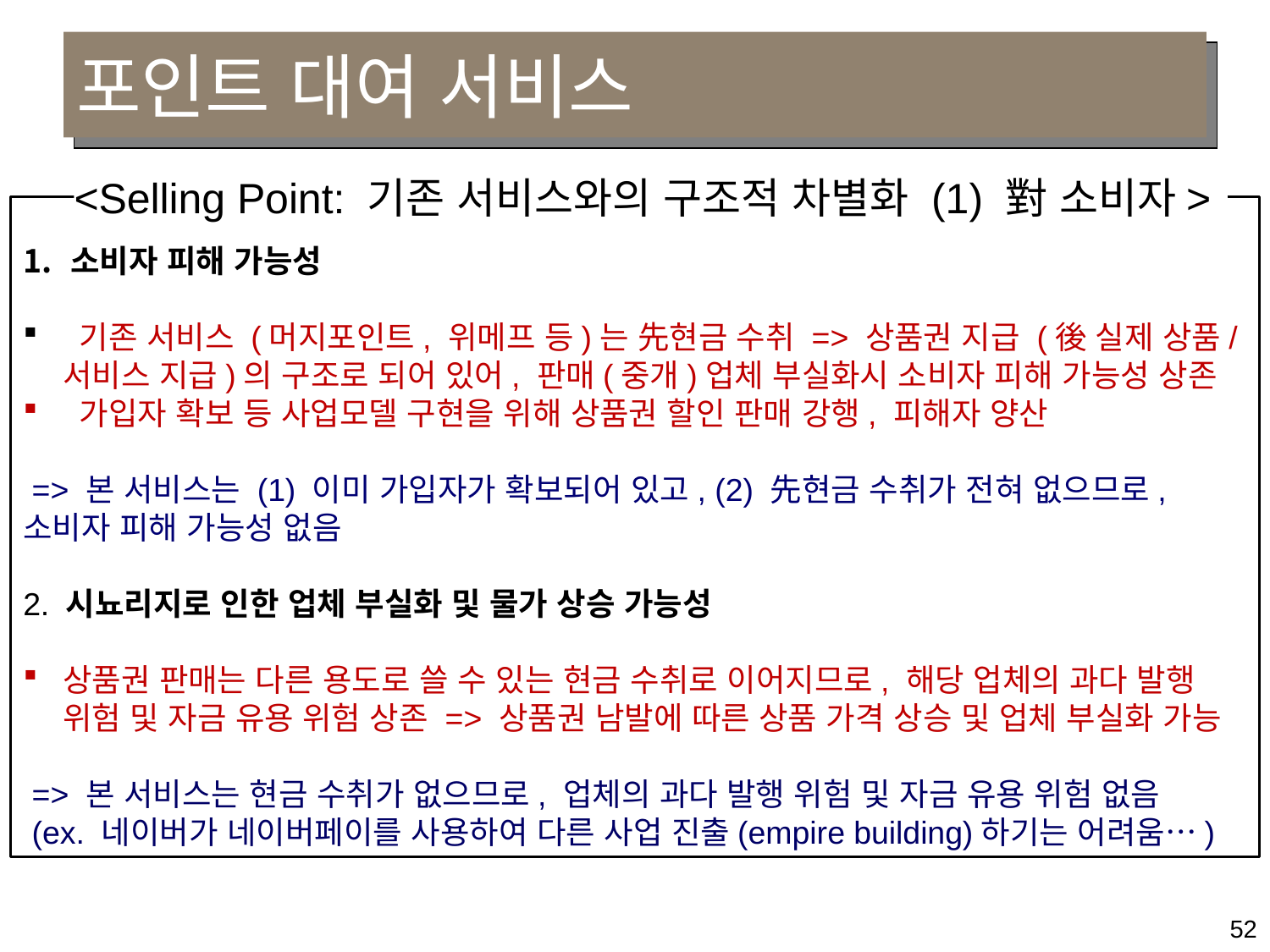

# 포인트 대여 서비스
<Selling Point: 기존 서비스와의 구조적 차별화 (1) 對 소비자>

소비자 피해 가능성

 기존 서비스 (머지포인트, 위메프 등)는 先현금 수취 => 상품권 지급 (後 실제 상품/ 서비스 지급)의 구조로 되어 있어, 판매(중개)업체 부실화시 소비자 피해 가능성 상존
 가입자 확보 등 사업모델 구현을 위해 상품권 할인 판매 강행, 피해자 양산

 => 본 서비스는 (1) 이미 가입자가 확보되어 있고, (2) 先현금 수취가 전혀 없으므로, 소비자 피해 가능성 없음

2. 시뇨리지로 인한 업체 부실화 및 물가 상승 가능성

상품권 판매는 다른 용도로 쓸 수 있는 현금 수취로 이어지므로, 해당 업체의 과다 발행 위험 및 자금 유용 위험 상존 => 상품권 남발에 따른 상품 가격 상승 및 업체 부실화 가능

 => 본 서비스는 현금 수취가 없으므로, 업체의 과다 발행 위험 및 자금 유용 위험 없음
 (ex. 네이버가 네이버페이를 사용하여 다른 사업 진출(empire building)하기는 어려움…)
52